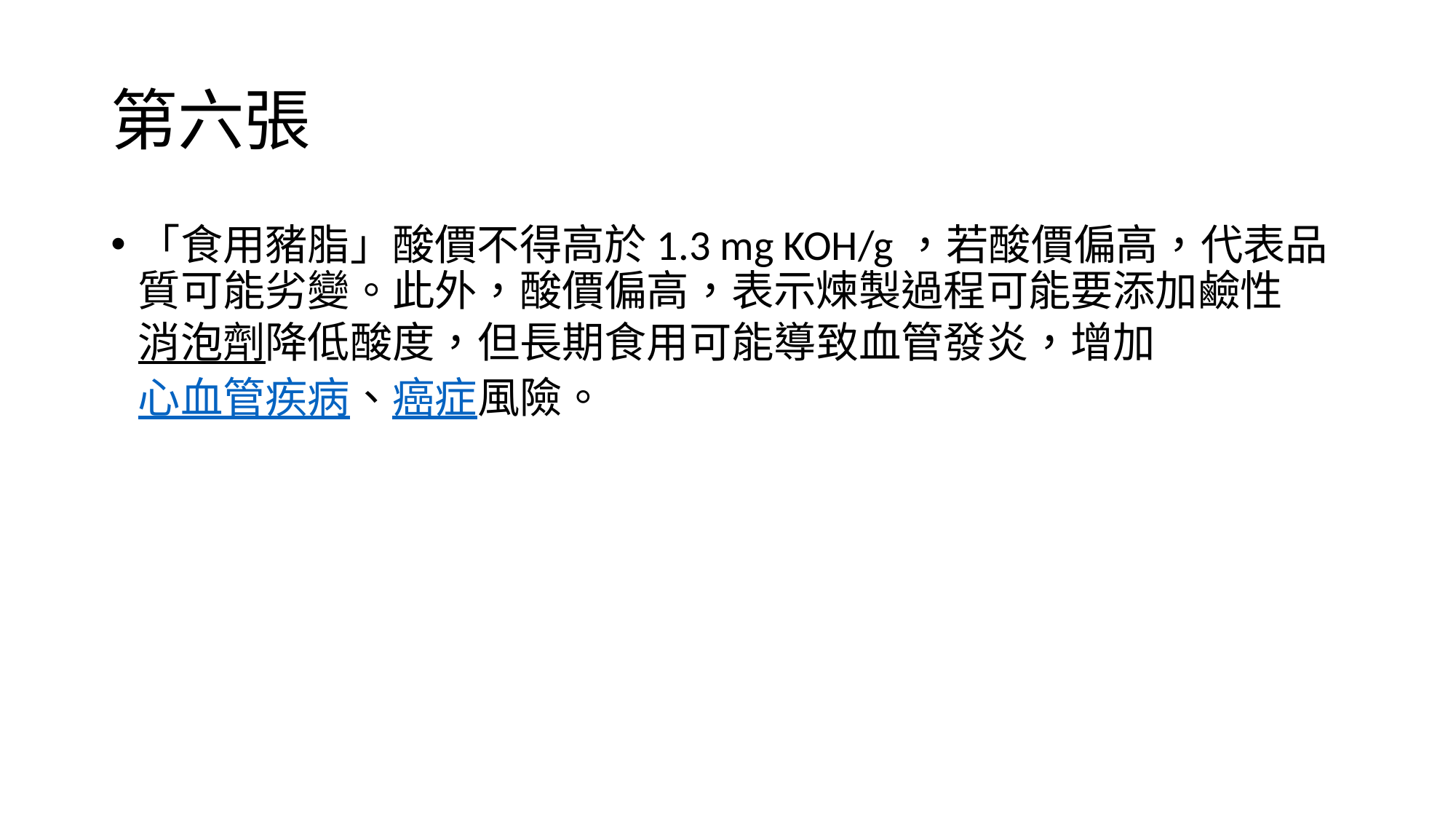

# 第六張
「食用豬脂」酸價不得高於1.3 mg KOH/g，若酸價偏高，代表品質可能劣變。此外，酸價偏高，表示煉製過程可能要添加鹼性消泡劑降低酸度，但長期食用可能導致血管發炎，增加心血管疾病、癌症風險。